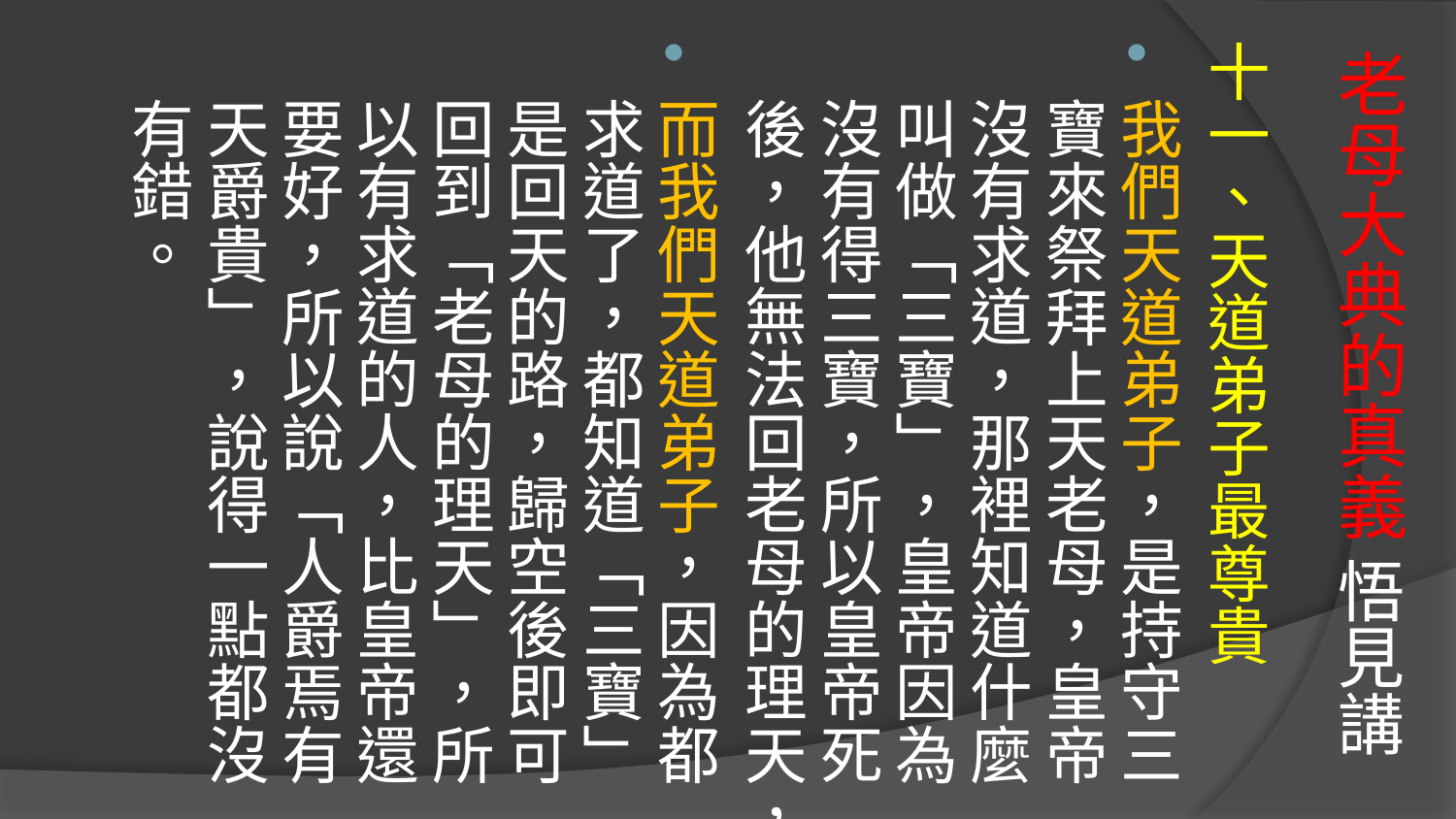

# 老母大典的真義 悟見講
十一、天道弟子最尊貴
我們天道弟子，是持守三寶來祭拜上天老母，皇帝沒有求道，那裡知道什麼叫做「三寶」，皇帝因為沒有得三寶，所以皇帝死後，他無法回老母的理天，
而我們天道弟子，因為都求道了，都知道「三寶」是回天的路，歸空後即可回到「老母的理天」，所以有求道的人，比皇帝還要好，所以說「人爵焉有天爵貴」，說得一點都沒有錯。